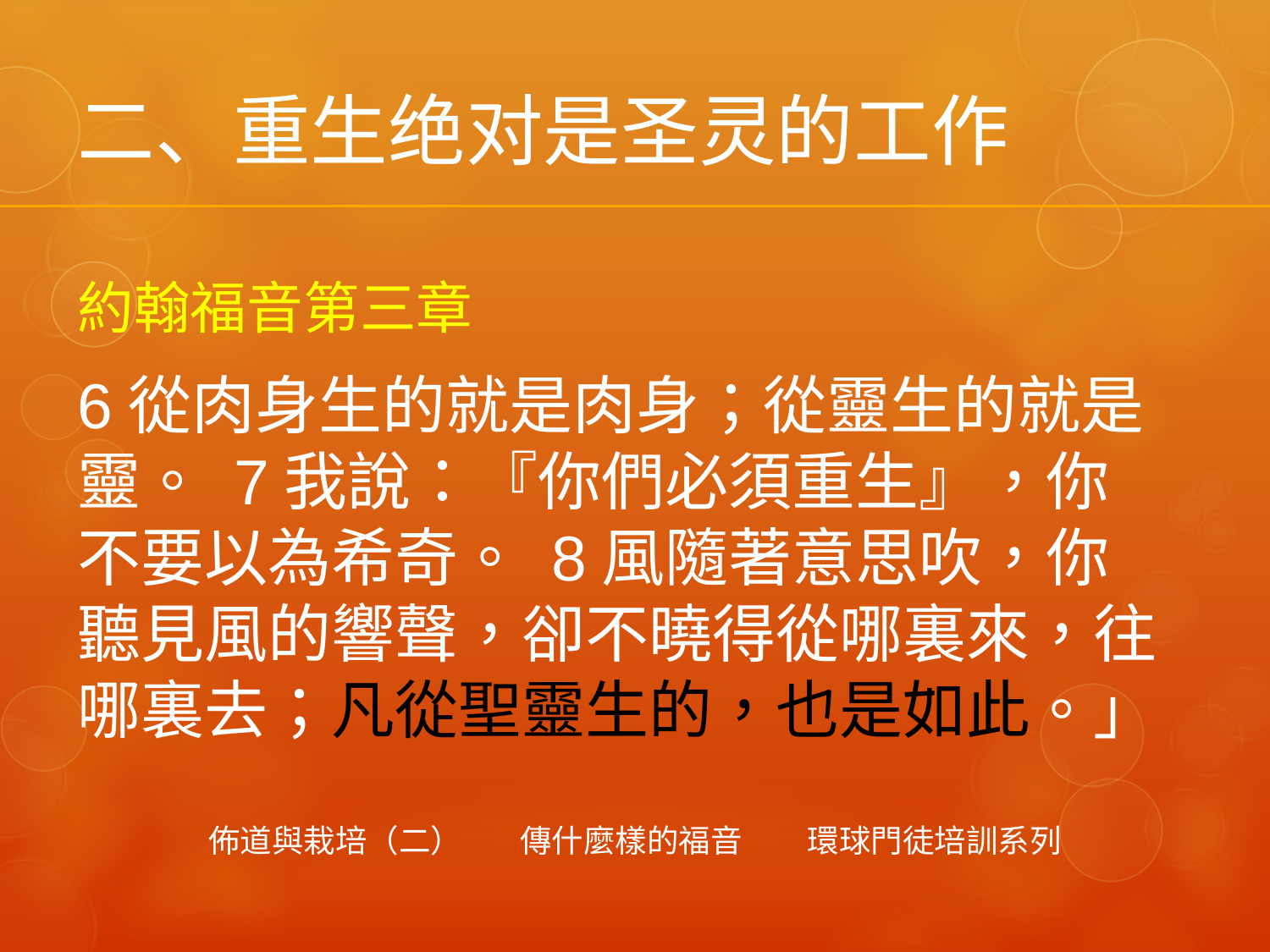

二、重生绝对是圣灵的工作

約翰福音第三章

6從肉身生的就是肉身；從靈生的就是靈。 7我說：『你們必須重生』，你不要以為希奇。 8風隨著意思吹，你聽見風的響聲，卻不曉得從哪裏來，往哪裏去；凡從聖靈生的，也是如此。」